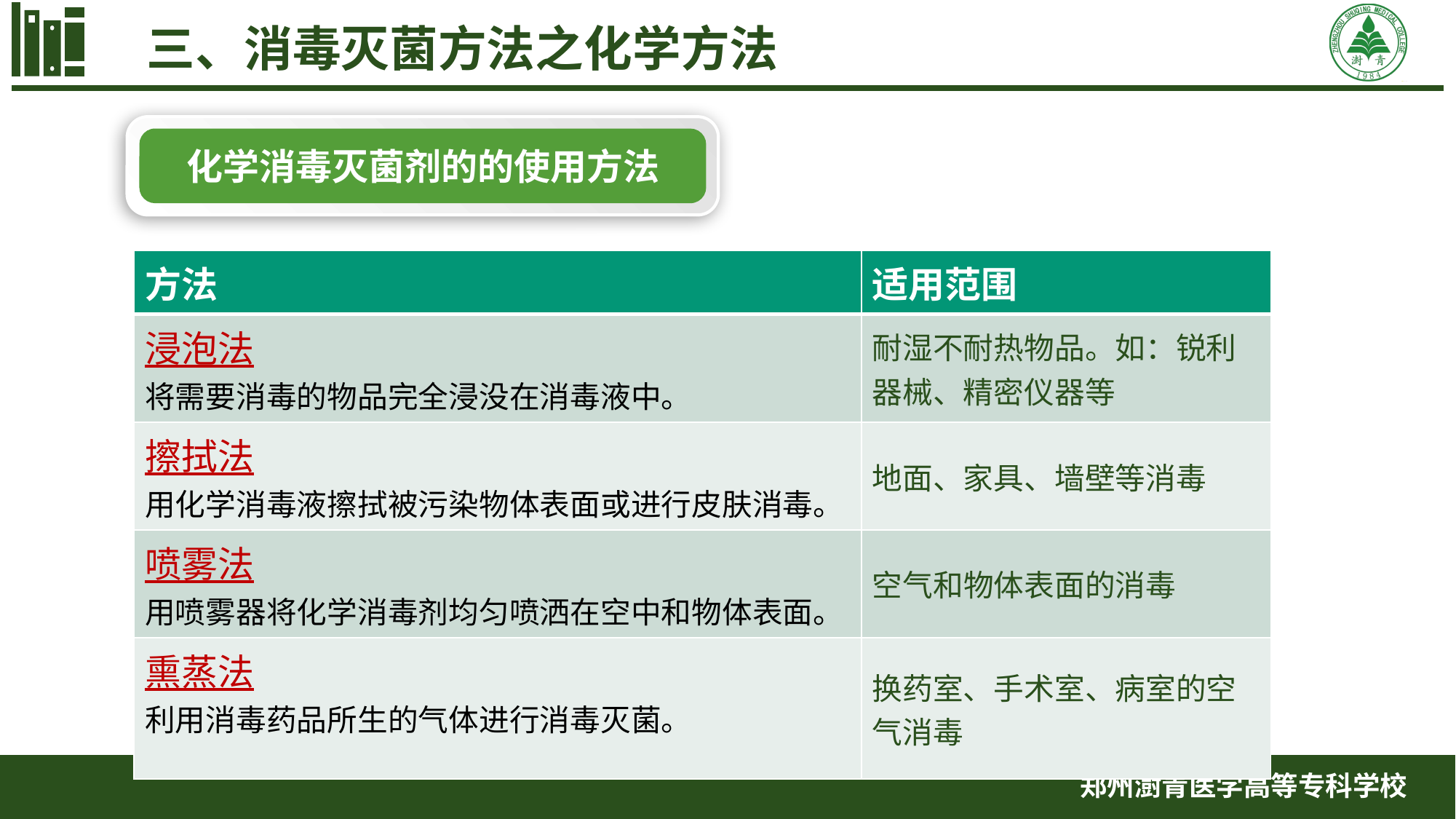

三、消毒灭菌方法之化学方法

化学消毒灭菌剂的的使用方法
| 方法 | 适用范围 |
| --- | --- |
| 浸泡法 将需要消毒的物品完全浸没在消毒液中。 | 耐湿不耐热物品。如：锐利器械、精密仪器等 |
| 擦拭法 用化学消毒液擦拭被污染物体表面或进行皮肤消毒。 | 地面、家具、墙壁等消毒 |
| 喷雾法 用喷雾器将化学消毒剂均匀喷洒在空中和物体表面。 | 空气和物体表面的消毒 |
| 熏蒸法 利用消毒药品所生的气体进行消毒灭菌。 | 换药室、手术室、病室的空气消毒 |
郑州澍青医学高等专科学校